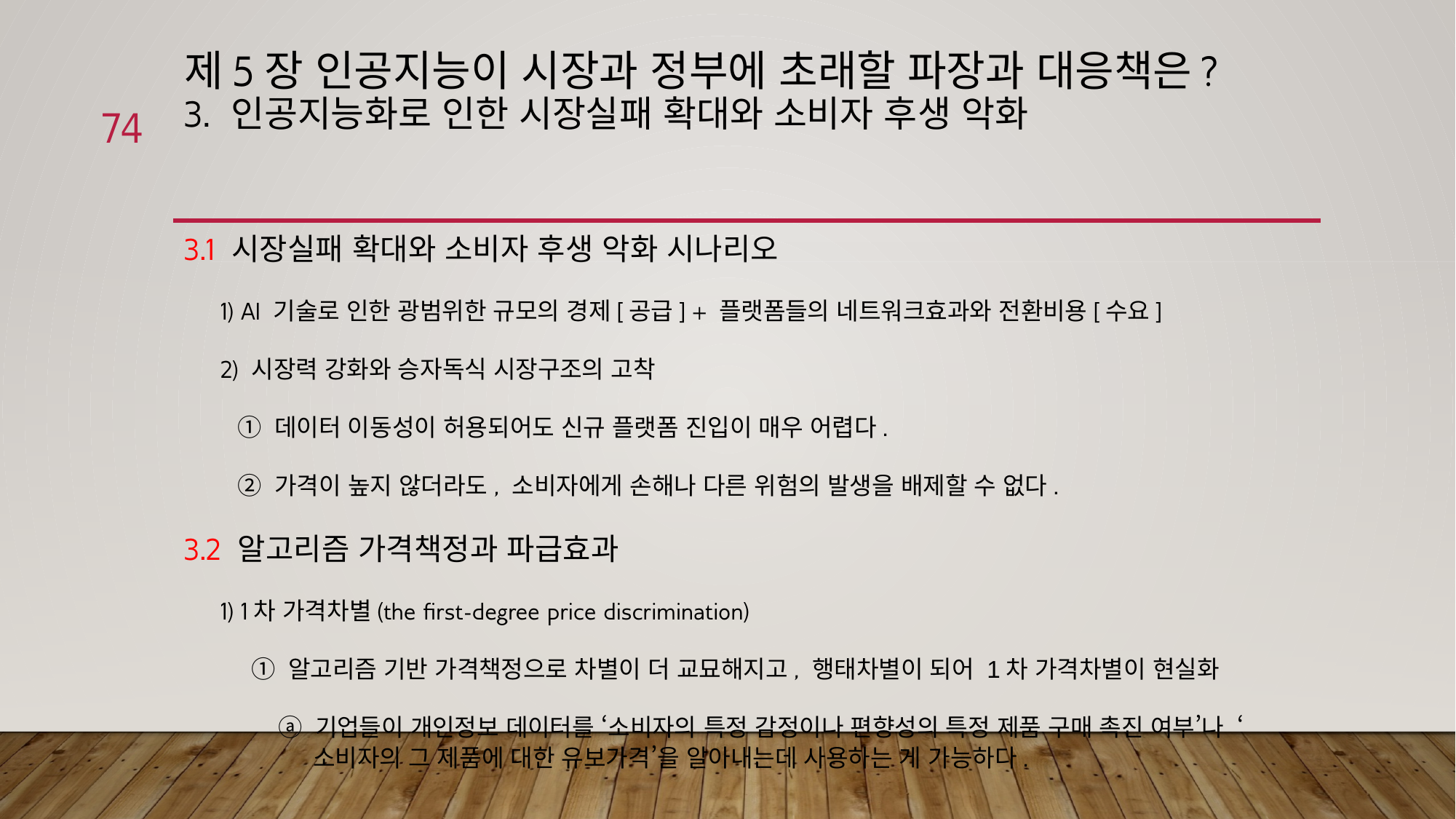

# 제5장 인공지능이 시장과 정부에 초래할 파장과 대응책은? 3. 인공지능화로 인한 시장실패 확대와 소비자 후생 악화
74
3.1 시장실패 확대와 소비자 후생 악화 시나리오
     1) AI 기술로 인한 광범위한 규모의 경제[공급] + 플랫폼들의 네트워크효과와 전환비용[수요]
     2) 시장력 강화와 승자독식 시장구조의 고착
        ① 데이터 이동성이 허용되어도 신규 플랫폼 진입이 매우 어렵다.
        ② 가격이 높지 않더라도, 소비자에게 손해나 다른 위험의 발생을 배제할 수 없다.
3.2 알고리즘 가격책정과 파급효과
     1) 1차 가격차별(the first-degree price discrimination)
          ① 알고리즘 기반 가격책정으로 차별이 더 교묘해지고, 행태차별이 되어 1차 가격차별이 현실화
              ⓐ 기업들이 개인정보 데이터를 ‘소비자의 특정 감정이나 편향성의 특정 제품 구매 촉진 여부’나  ‘소비자의 그 제품에 대한 유보가격’을 알아내는데 사용하는 게 가능하다.